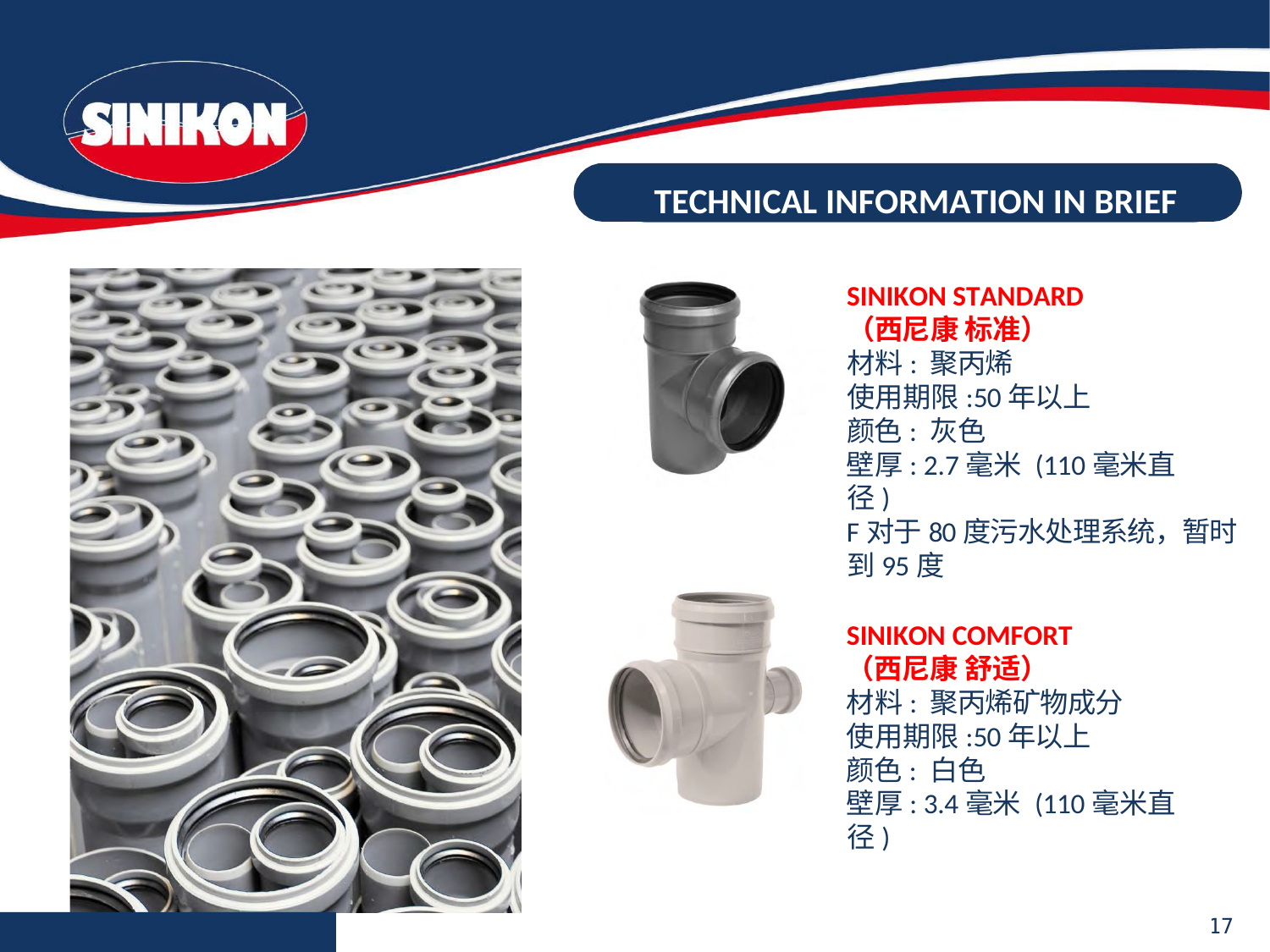

# TECHNICAL INFORMATION IN BRIEF

SINIKON STANDARD
（西尼康 标准）
材料: 聚丙烯
使用期限:50年以上
颜色: 灰色
壁厚: 2.7毫米 (110毫米直径)
F对于80度污水处理系统，暂时到95度

SINIKON COMFORT
（西尼康 舒适）
材料: 聚丙烯矿物成分
使用期限:50年以上
颜色: 白色
壁厚: 3.4毫米 (110毫米直径)

17